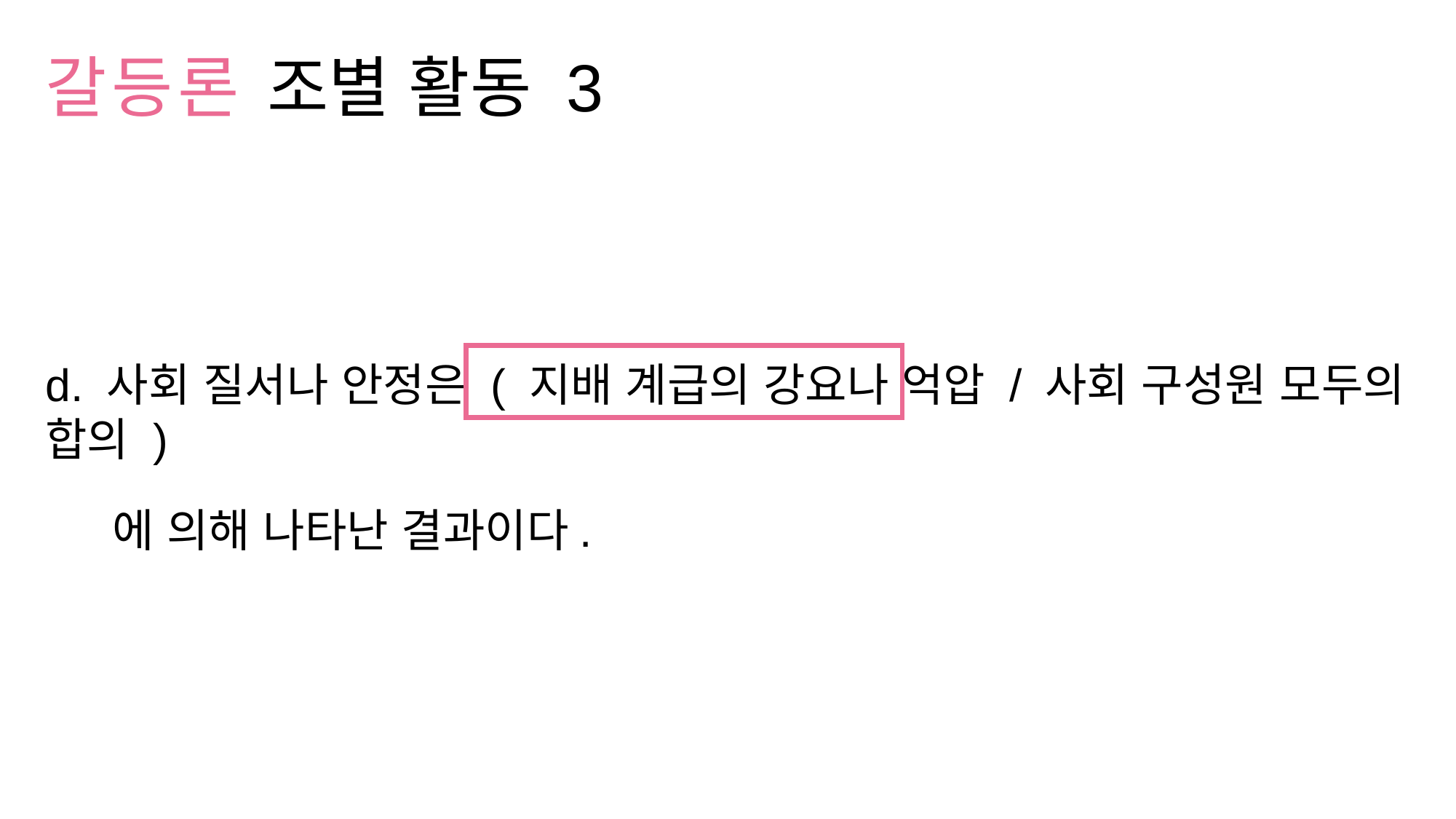

# 갈등론 조별 활동 3

d. 사회 질서나 안정은 ( 지배 계급의 강요나 억압 / 사회 구성원 모두의 합의 )

     에 의해 나타난 결과이다.